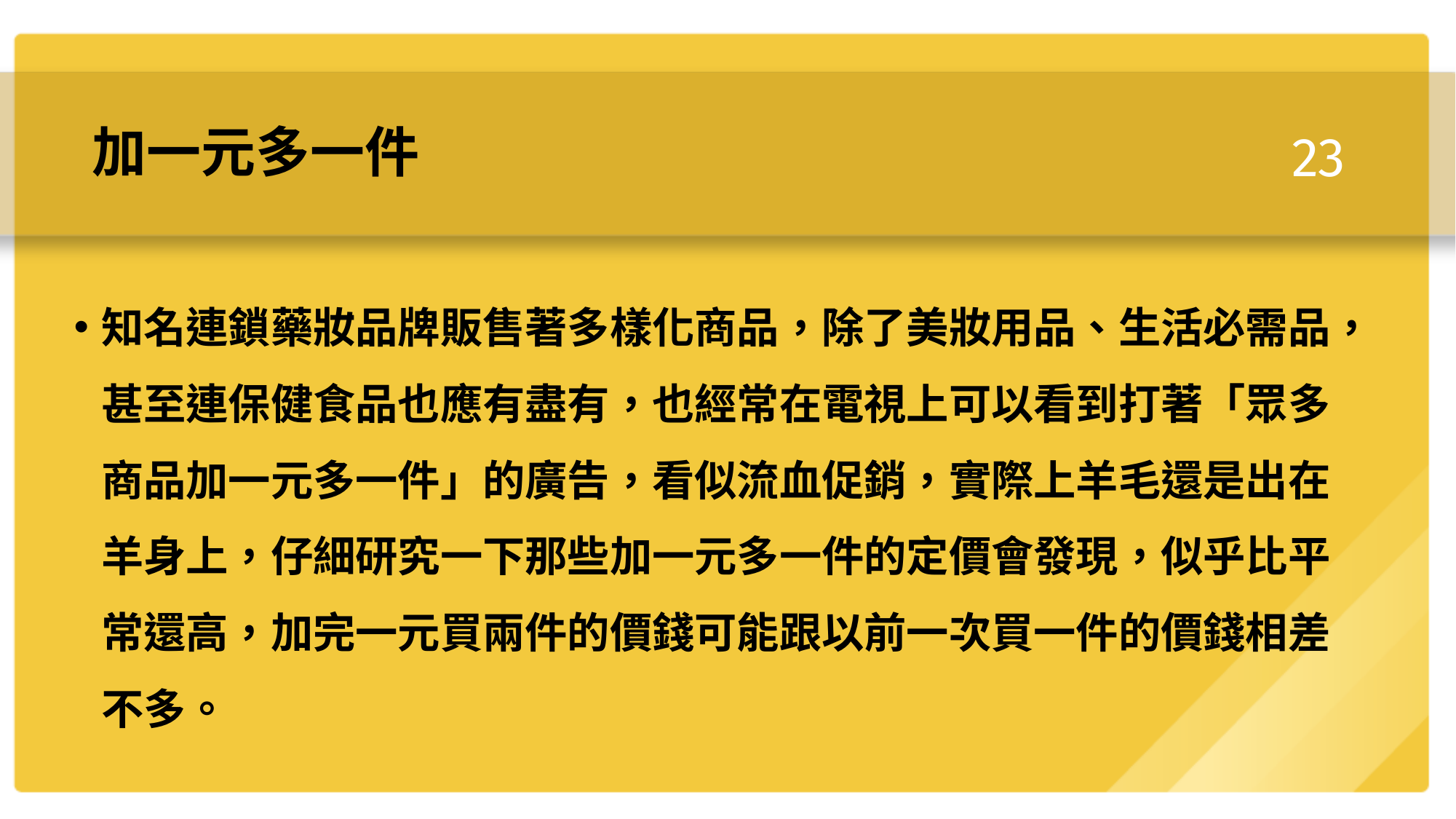

23
# 加一元多一件
知名連鎖藥妝品牌販售著多樣化商品，除了美妝用品、生活必需品，甚至連保健食品也應有盡有，也經常在電視上可以看到打著「眾多商品加一元多一件」的廣告，看似流血促銷，實際上羊毛還是出在羊身上，仔細研究一下那些加一元多一件的定價會發現，似乎比平常還高，加完一元買兩件的價錢可能跟以前一次買一件的價錢相差不多。